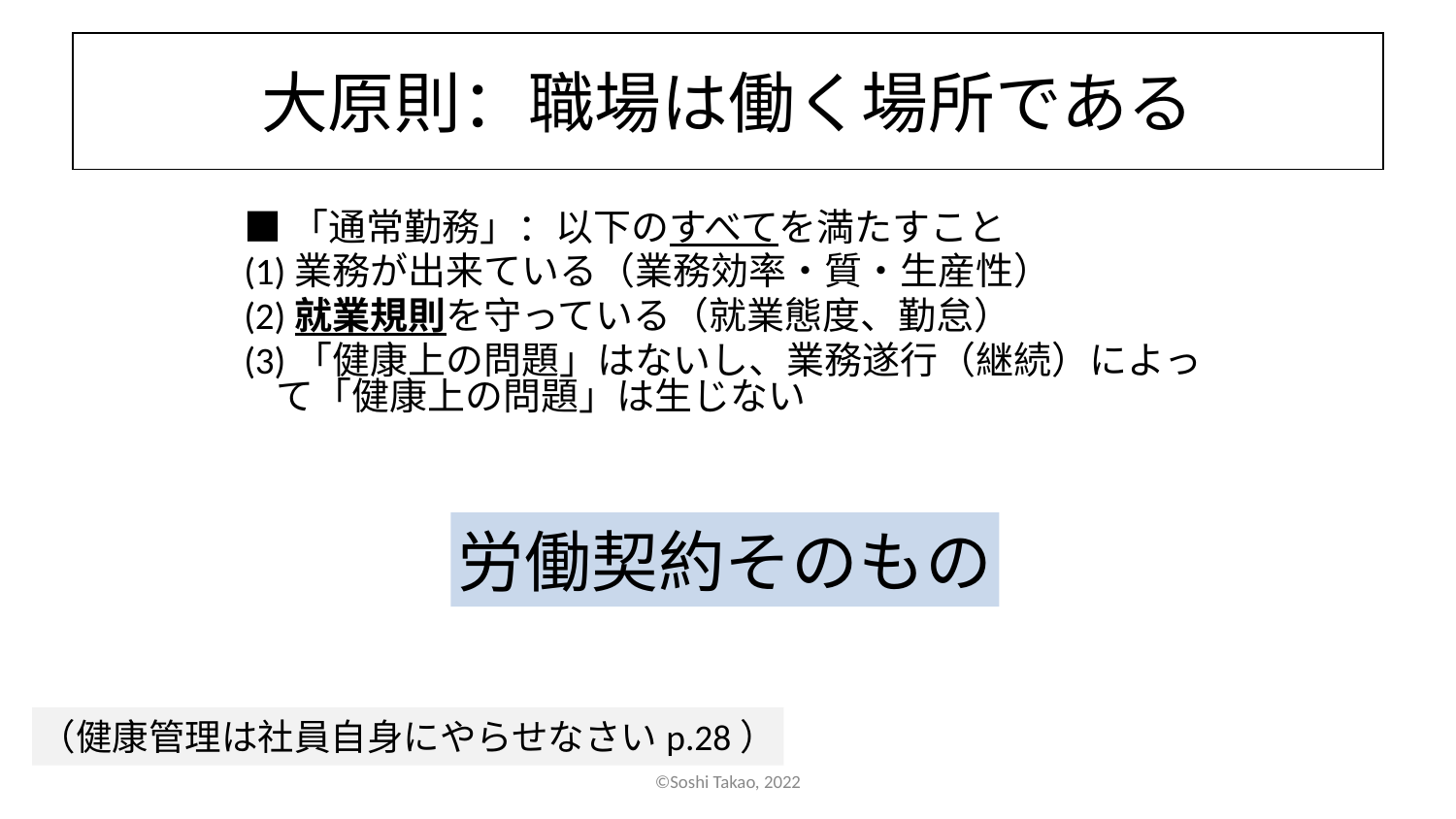

# 大原則：職場は働く場所である
■「通常勤務」：以下のすべてを満たすこと
(1)業務が出来ている（業務効率・質・生産性）
(2)就業規則を守っている（就業態度、勤怠）
(3)「健康上の問題」はないし、業務遂行（継続）によって「健康上の問題」は生じない
労働契約そのもの
（健康管理は社員自身にやらせなさいp.28）
©Soshi Takao, 2022